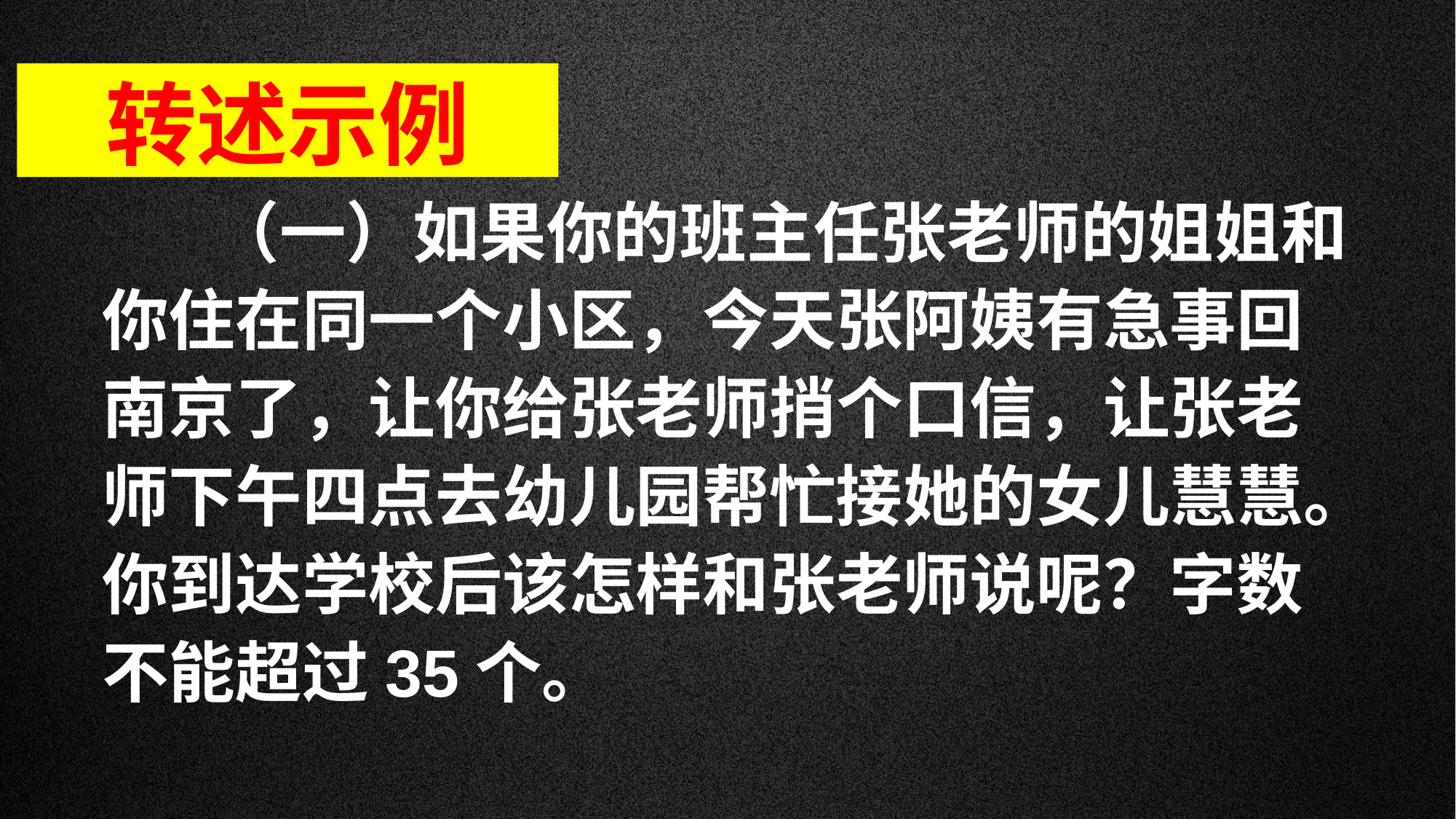

转述示例
         （一）如果你的班主任张老师的姐姐和你住在同一个小区，今天张阿姨有急事回南京了，让你给张老师捎个口信，让张老师下午四点去幼儿园帮忙接她的女儿慧慧。你到达学校后该怎样和张老师说呢？字数不能超过35个。